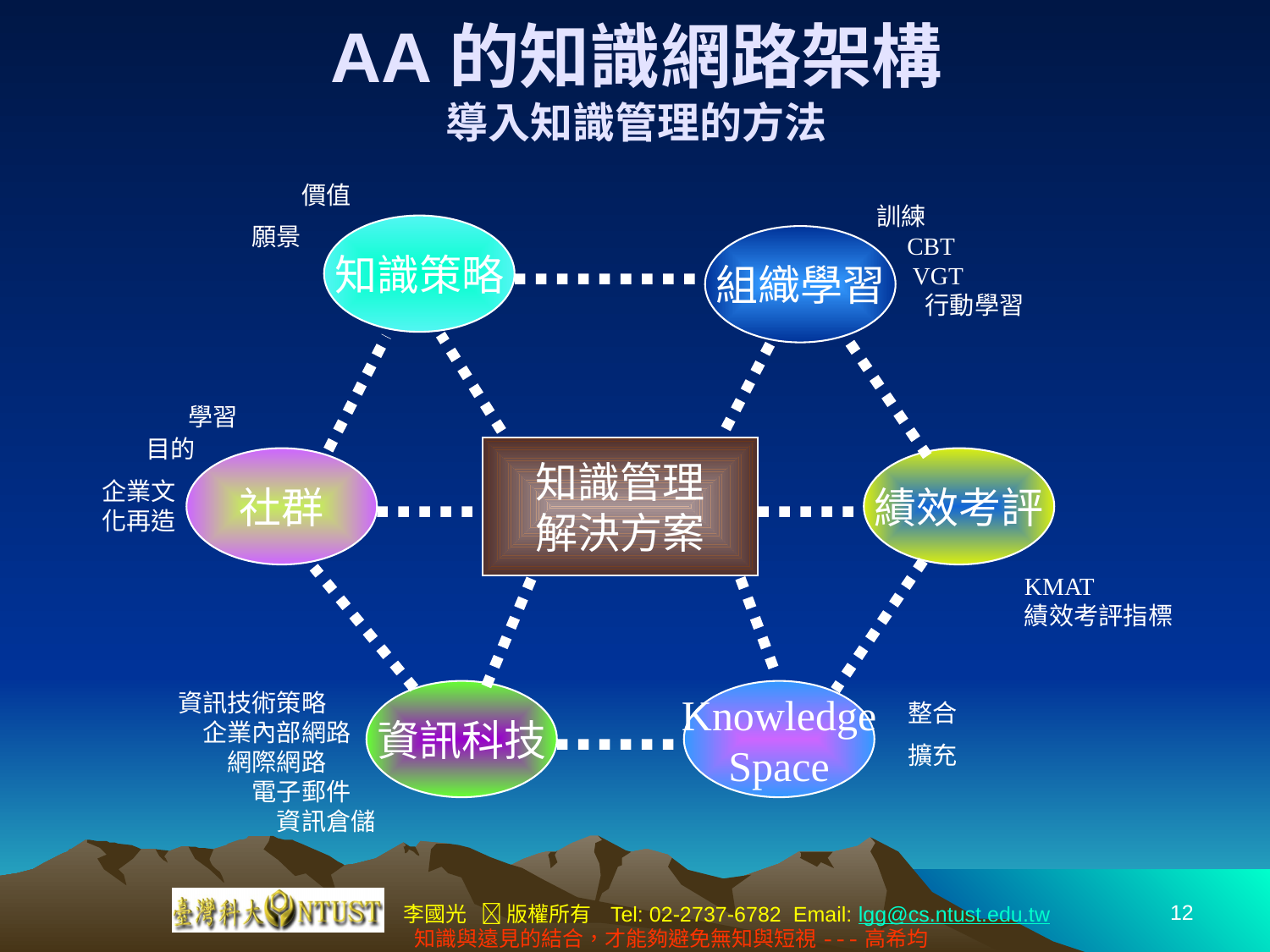

# AA的知識網路架構 導入知識管理的方法
　　價值
願景
訓練
　CBT
      VGT
       行動學習
知識策略
組織學習

學習

目的
知識管理
解決方案
社群
績效考評
企業文
化再造

KMAT
績效考評指標

資訊技術策略
　企業內部網路
　　網際網路
　　　電子郵件
　　　　資訊倉儲
資訊科技
Knowledge
Space
整合
擴充

12